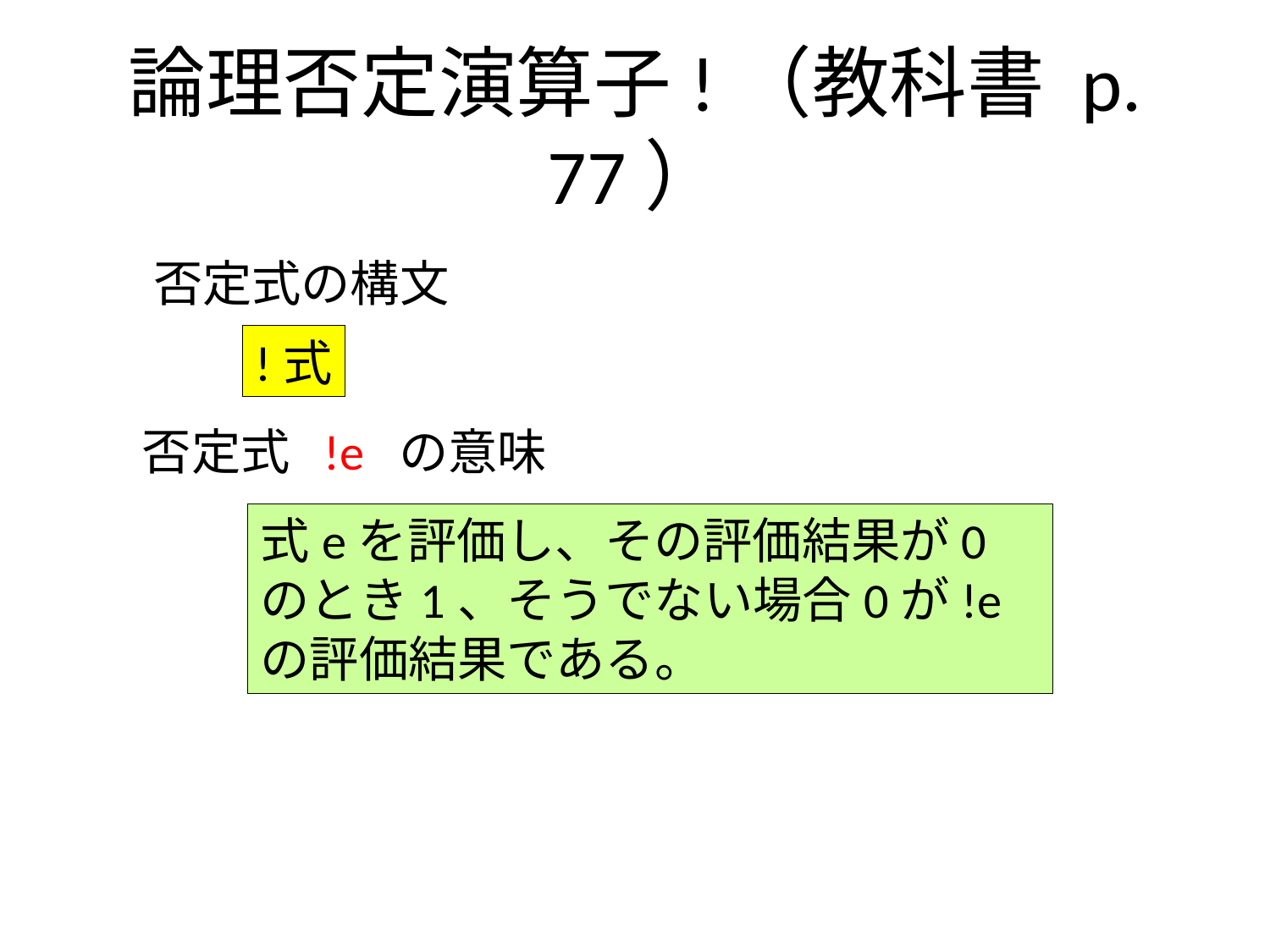

# 論理否定演算子!（教科書 p. 77）
否定式の構文
!式
否定式  !e  の意味
式eを評価し、その評価結果が0のとき1、そうでない場合0が!eの評価結果である。